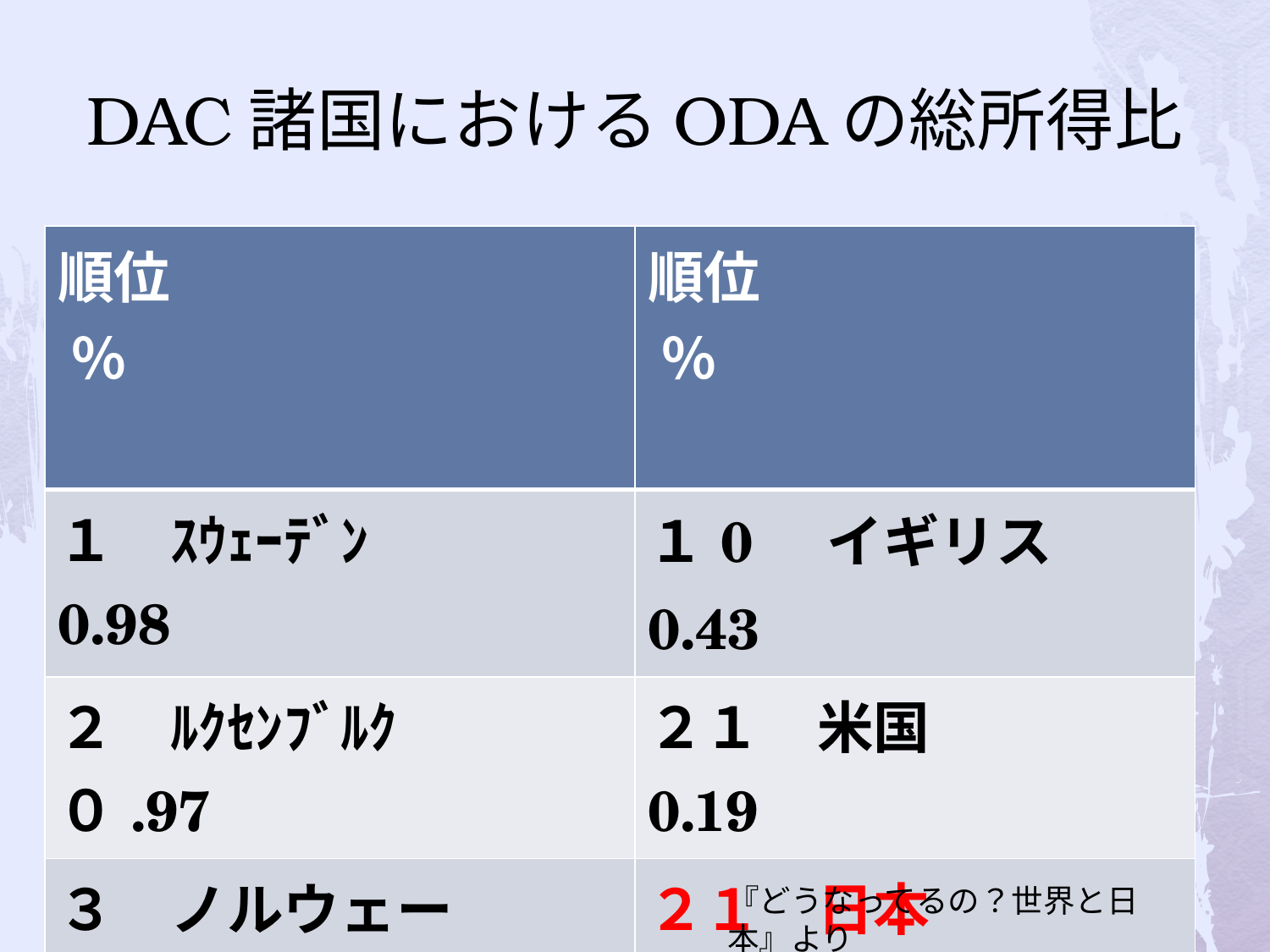

# DAC諸国におけるODAの総所得比
| 順位　　　　　　　 ％ | 順位　　　　　　 ％ |
| --- | --- |
| １　ｽｳｪｰﾃﾞﾝ　　 0.98 | １0　イギリス　　 0.43 |
| ２　ﾙｸｾﾝﾌﾞﾙｸ　 ０.97 | ２１　米国　 　　 0.19 |
| ３　ノルウェー　 0.88 | ２１　日本　 　　 0.19 |
『どうなってるの？世界と日本』より